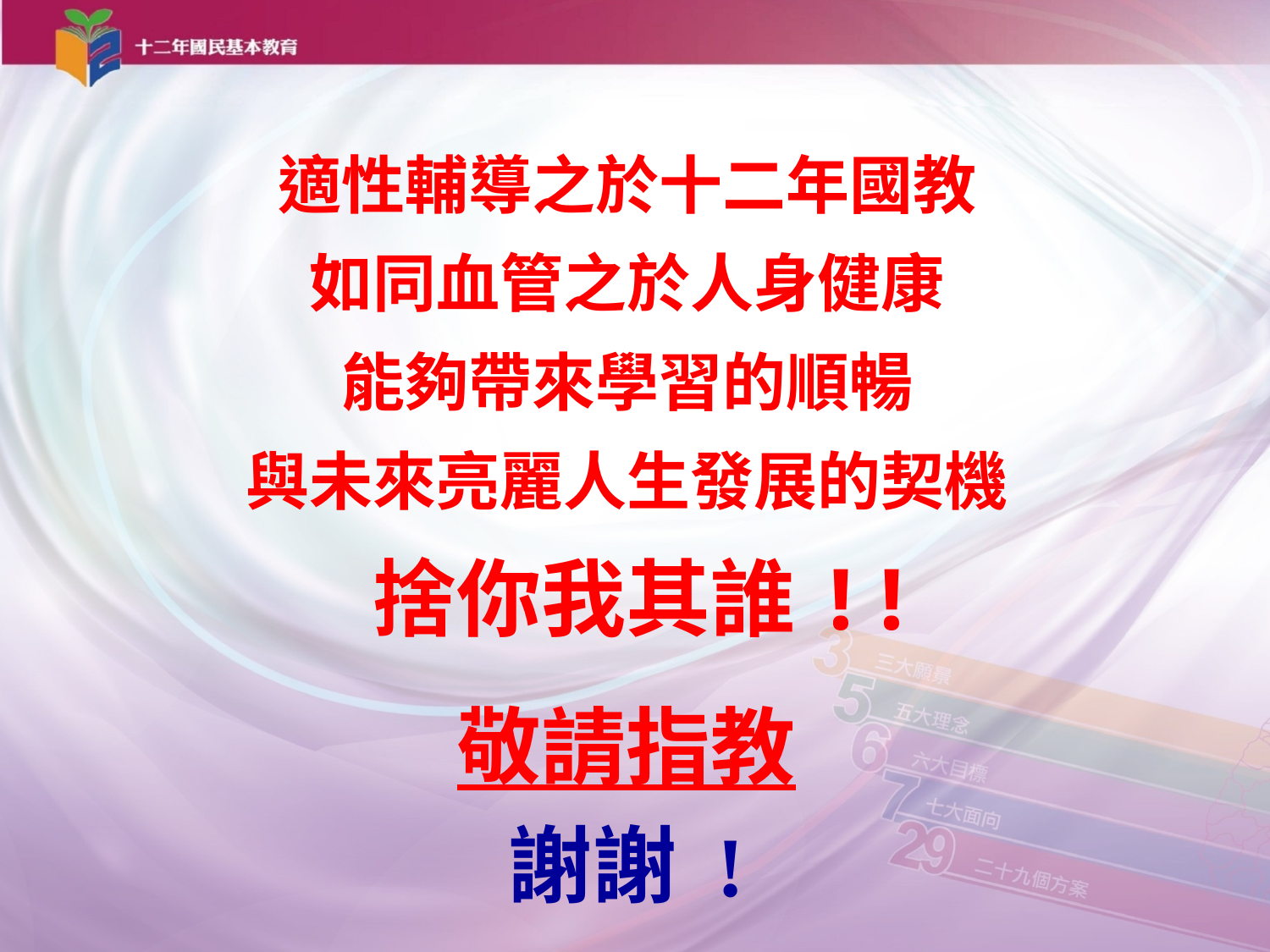

適性輔導之於十二年國教
如同血管之於人身健康
能夠帶來學習的順暢
與未來亮麗人生發展的契機
捨你我其誰!!
敬請指教
謝謝 !